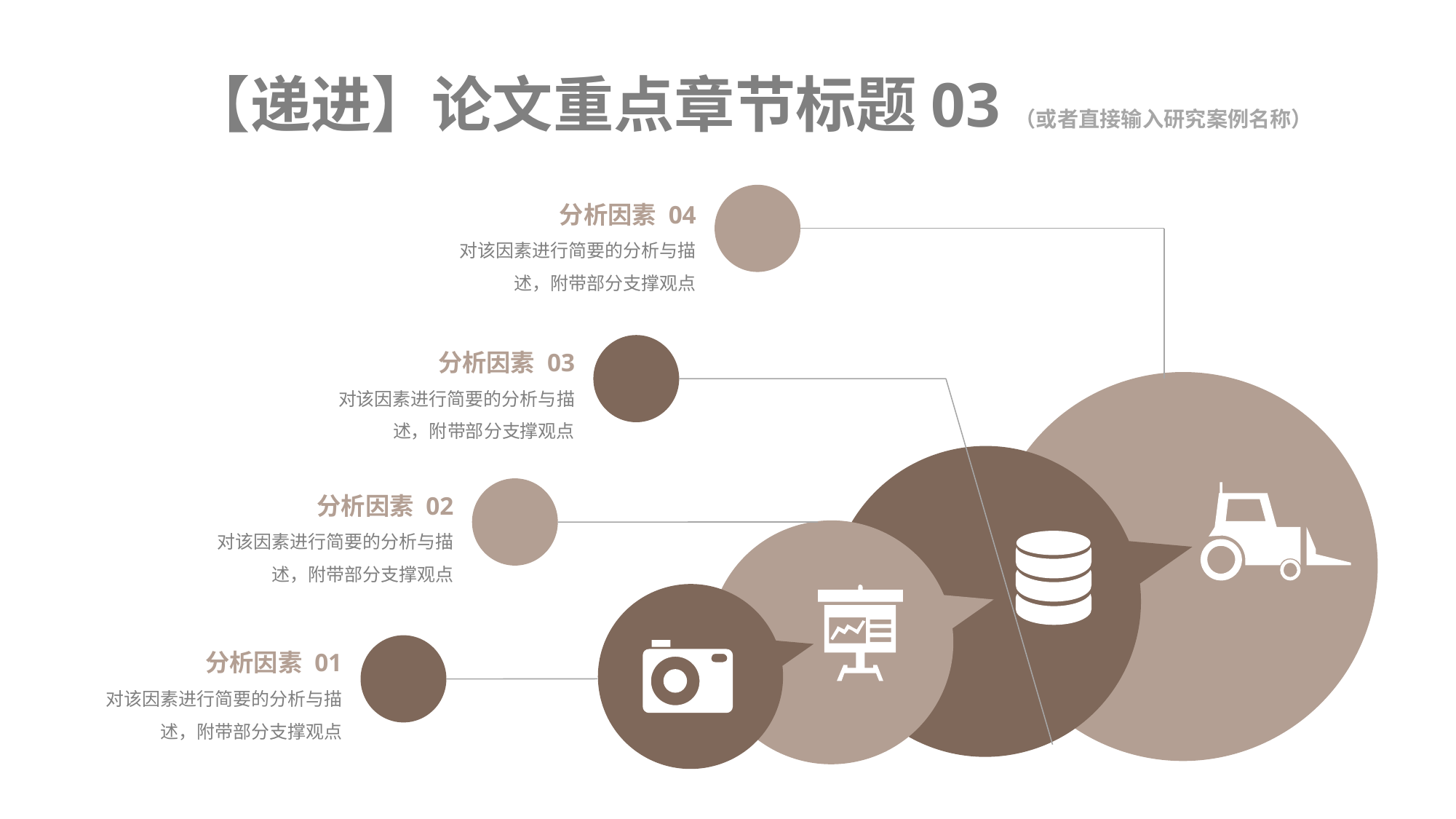

【递进】论文重点章节标题03（或者直接输入研究案例名称）
分析因素 04
对该因素进行简要的分析与描述，附带部分支撑观点

分析因素 03
对该因素进行简要的分析与描述，附带部分支撑观点

分析因素 02
对该因素进行简要的分析与描述，附带部分支撑观点

分析因素 01
对该因素进行简要的分析与描述，附带部分支撑观点